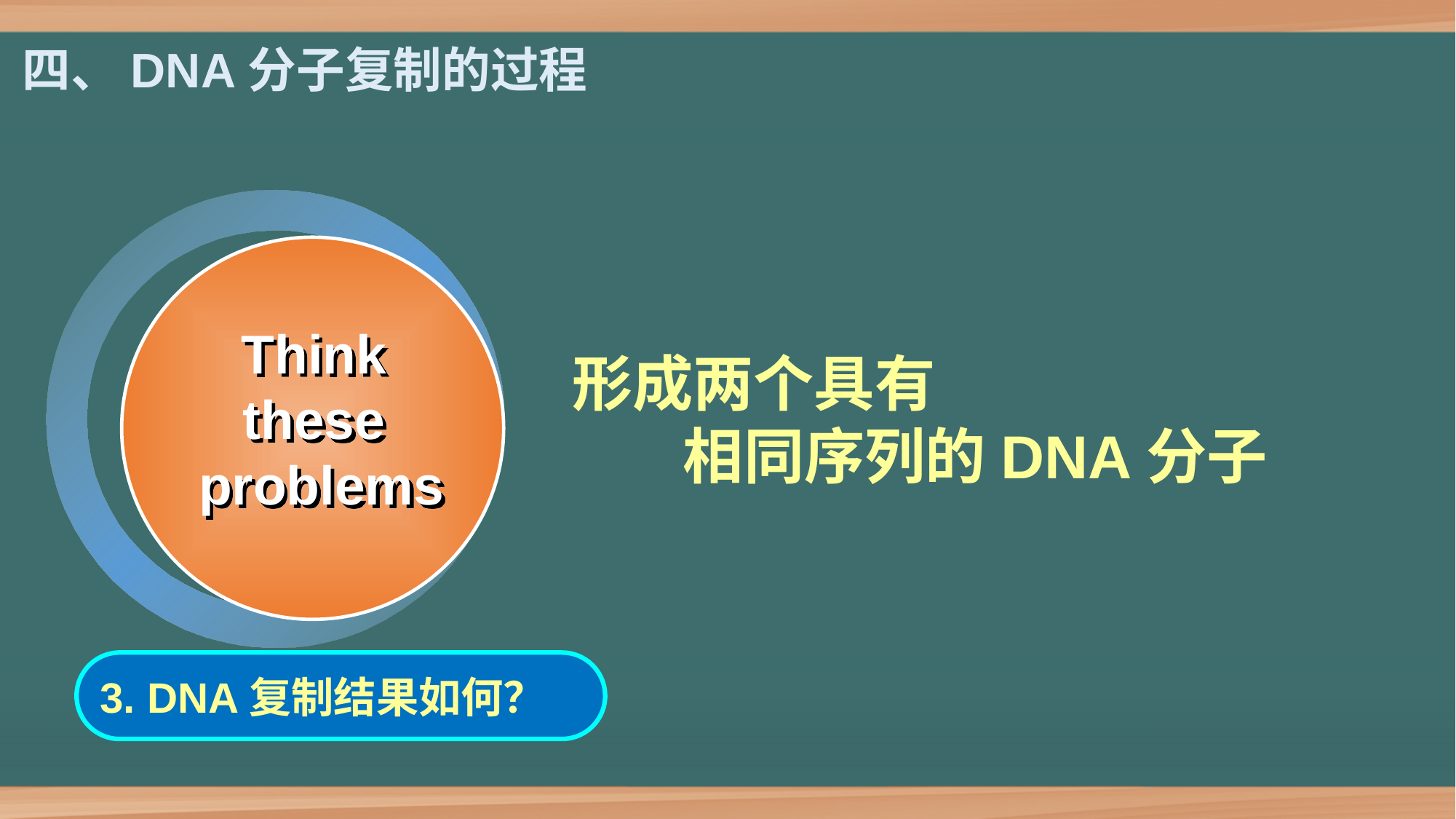

四、DNA分子复制的过程

Think
these
problems
形成两个具有
       相同序列的DNA分子
3. DNA复制结果如何？